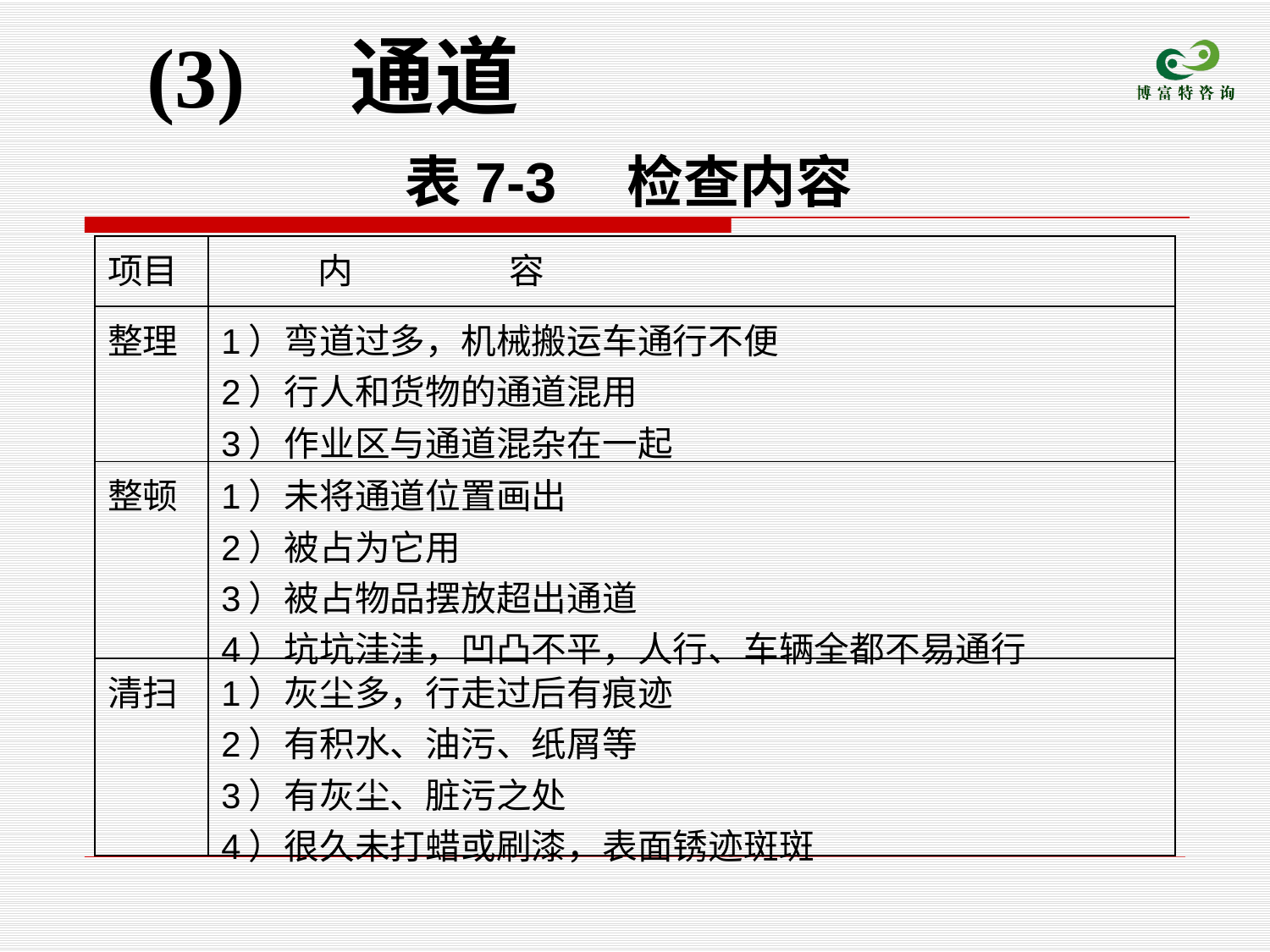

(3)　通道

                   表7-3　检查内容
| 项目 | 内 容 |
| --- | --- |
| 整理 | 1）弯道过多，机械搬运车通行不便 2）行人和货物的通道混用 3）作业区与通道混杂在一起 |
| 整顿 | 1）未将通道位置画出 2）被占为它用 3）被占物品摆放超出通道 4）坑坑洼洼，凹凸不平，人行、车辆全都不易通行 |
| 清扫 | 1）灰尘多，行走过后有痕迹 2）有积水、油污、纸屑等 3）有灰尘、脏污之处 4）很久未打蜡或刷漆，表面锈迹斑斑 |
238